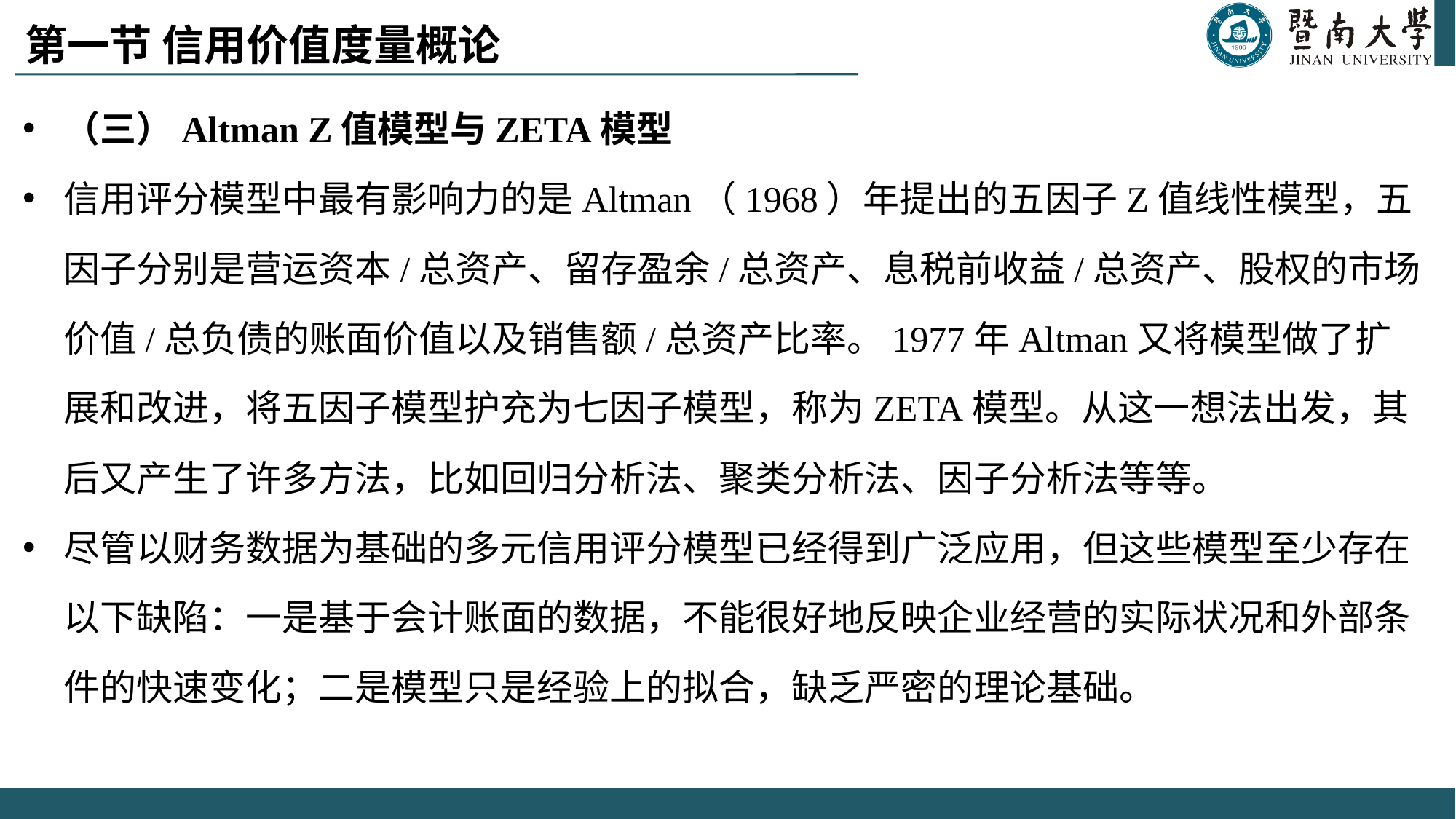

# 第一节 信用价值度量概论
（三）Altman Z值模型与ZETA模型
信用评分模型中最有影响力的是Altman（1968）年提出的五因子Z值线性模型，五因子分别是营运资本/总资产、留存盈余/总资产、息税前收益/总资产、股权的市场价值/总负债的账面价值以及销售额/总资产比率。1977年Altman又将模型做了扩展和改进，将五因子模型护充为七因子模型，称为ZETA模型。从这一想法出发，其后又产生了许多方法，比如回归分析法、聚类分析法、因子分析法等等。
尽管以财务数据为基础的多元信用评分模型已经得到广泛应用，但这些模型至少存在以下缺陷：一是基于会计账面的数据，不能很好地反映企业经营的实际状况和外部条件的快速变化；二是模型只是经验上的拟合，缺乏严密的理论基础。